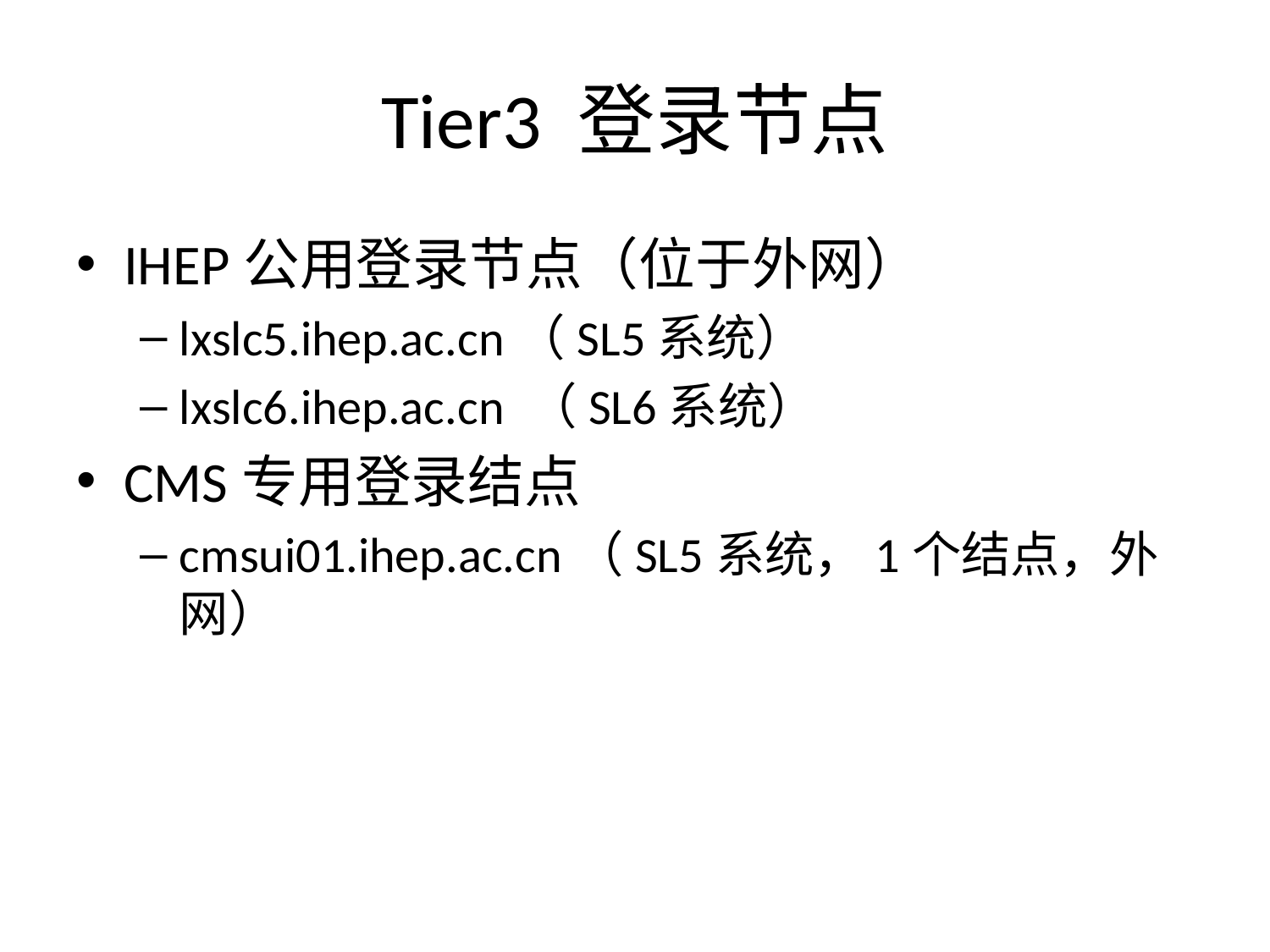

# Tier3 登录节点
IHEP公用登录节点（位于外网）
lxslc5.ihep.ac.cn（SL5系统）
lxslc6.ihep.ac.cn （SL6系统）
CMS专用登录结点
cmsui01.ihep.ac.cn（SL5系统，1个结点，外网）